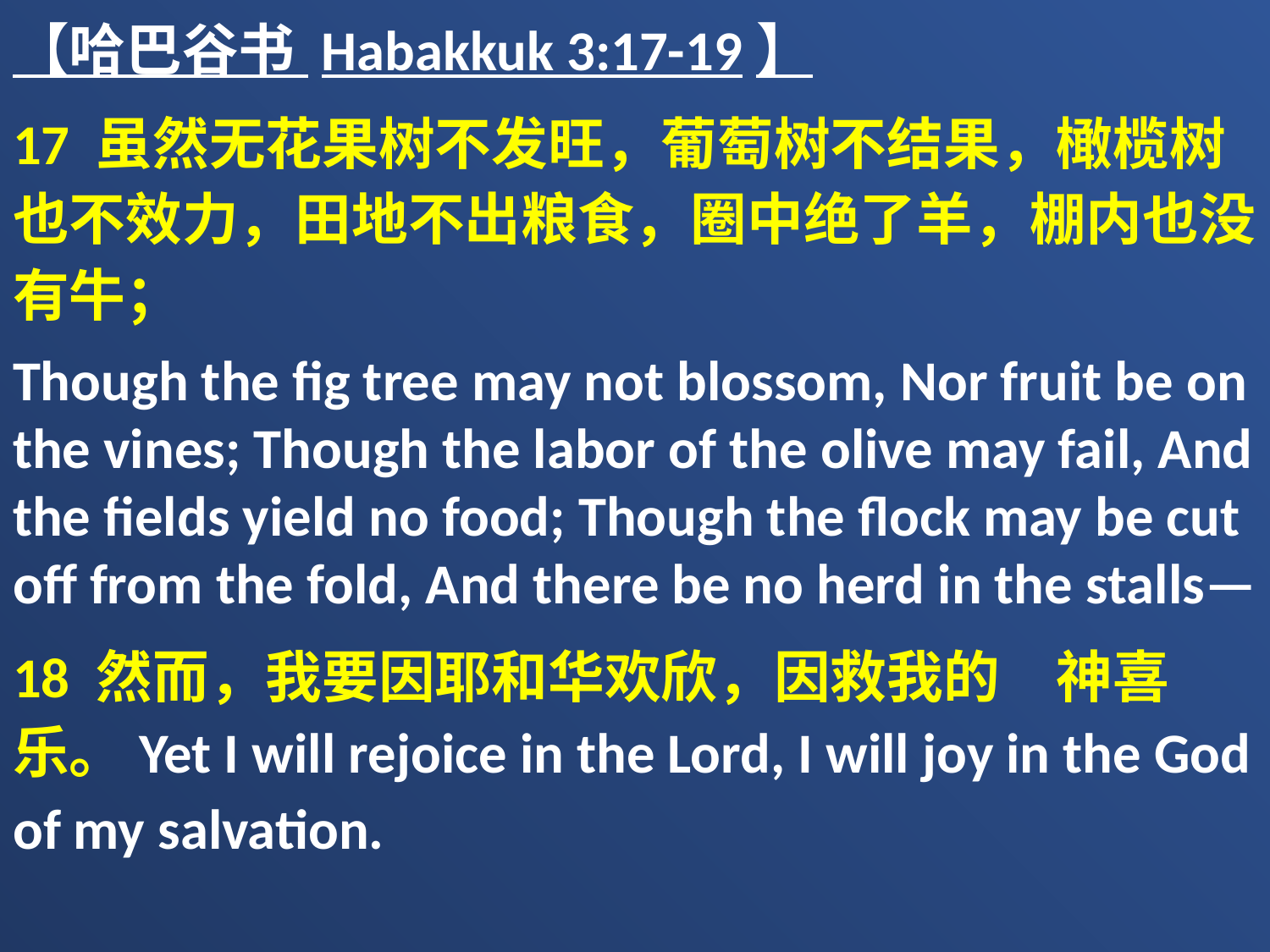

【哈巴谷书 Habakkuk 3:17-19】
17 虽然无花果树不发旺，葡萄树不结果，橄榄树也不效力，田地不出粮食，圈中绝了羊，棚内也没有牛；
Though the fig tree may not blossom, Nor fruit be on the vines; Though the labor of the olive may fail, And the fields yield no food; Though the flock may be cut off from the fold, And there be no herd in the stalls—
18 然而，我要因耶和华欢欣，因救我的　神喜乐。Yet I will rejoice in the Lord, I will joy in the God of my salvation.